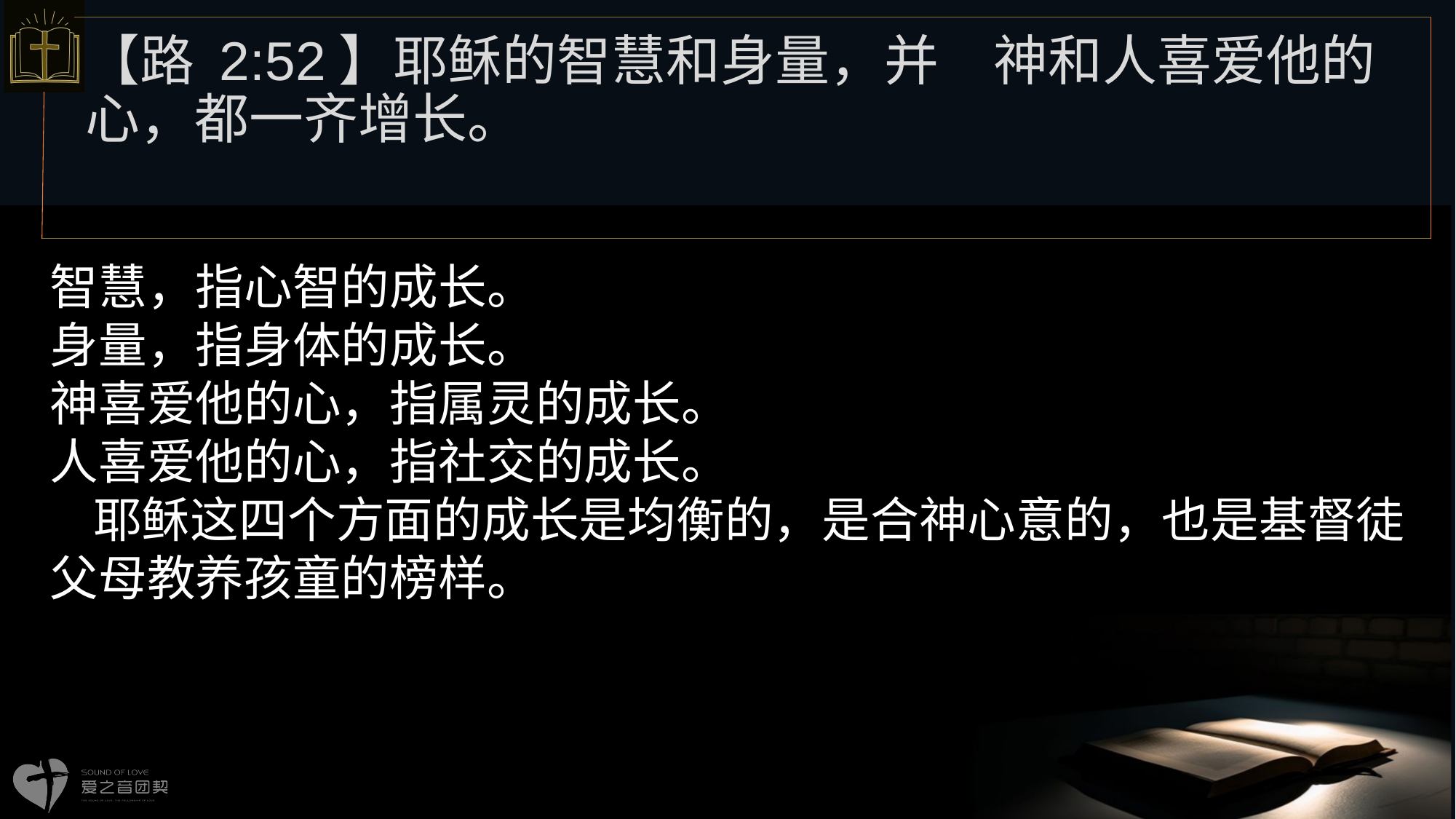

【路 2:52】耶稣的智慧和身量，并　神和人喜爱他的心，都一齐增长。
# 智慧，指心智的成长。 身量，指身体的成长。 神喜爱他的心，指属灵的成长。 人喜爱他的心，指社交的成长。 耶稣这四个方面的成长是均衡的，是合神心意的，也是基督徒父母教养孩童的榜样。